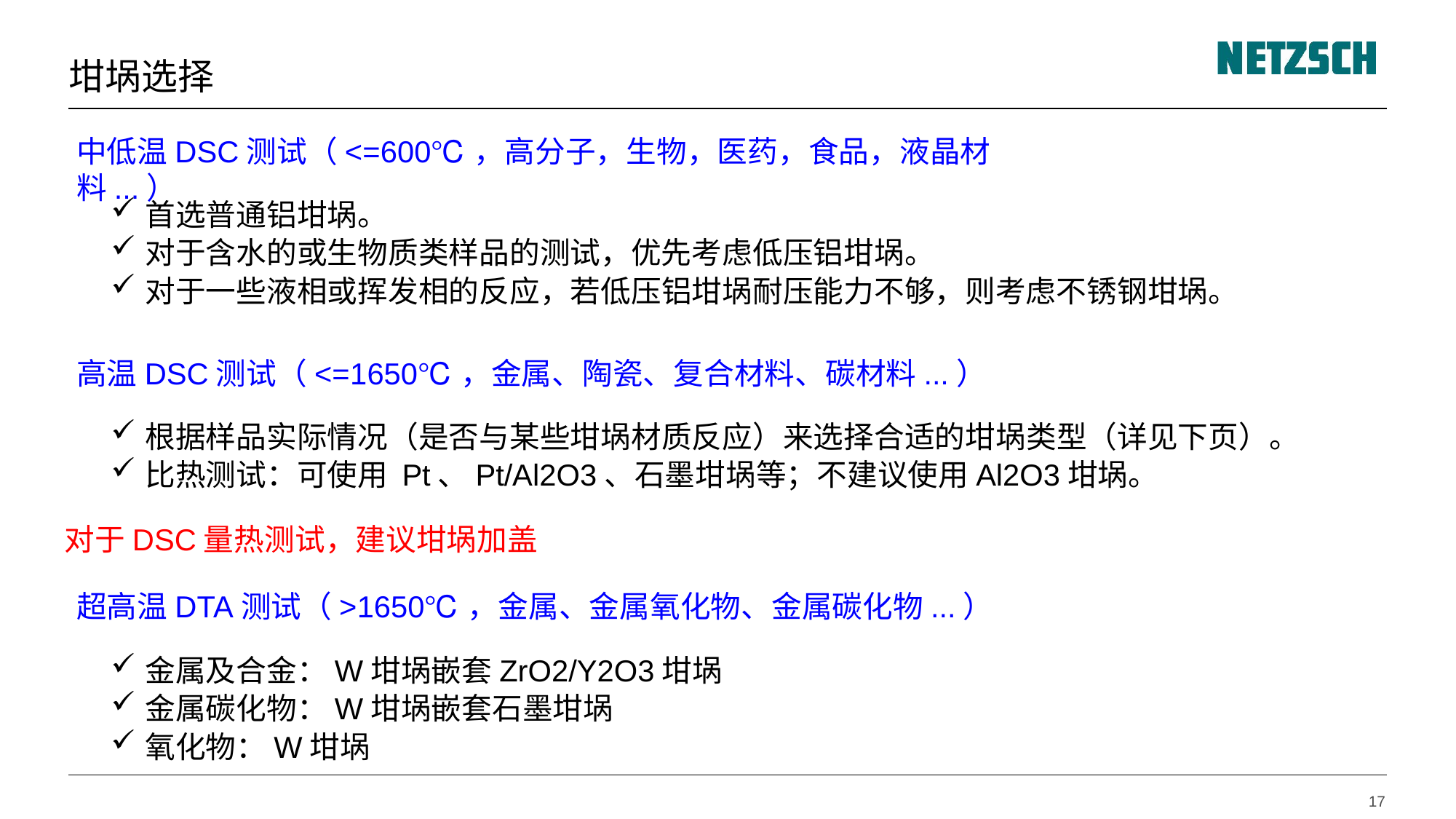

坩埚选择
中低温DSC测试（<=600℃，高分子，生物，医药，食品，液晶材料...）
首选普通铝坩埚。
对于含水的或生物质类样品的测试，优先考虑低压铝坩埚。
对于一些液相或挥发相的反应，若低压铝坩埚耐压能力不够，则考虑不锈钢坩埚。
高温DSC测试（<=1650℃，金属、陶瓷、复合材料、碳材料...）
根据样品实际情况（是否与某些坩埚材质反应）来选择合适的坩埚类型（详见下页）。
比热测试：可使用 Pt、Pt/Al2O3、石墨坩埚等；不建议使用Al2O3坩埚。
对于DSC量热测试，建议坩埚加盖
超高温DTA测试（>1650℃，金属、金属氧化物、金属碳化物...）
金属及合金：W坩埚嵌套ZrO2/Y2O3坩埚
金属碳化物：W坩埚嵌套石墨坩埚
氧化物：W坩埚
17